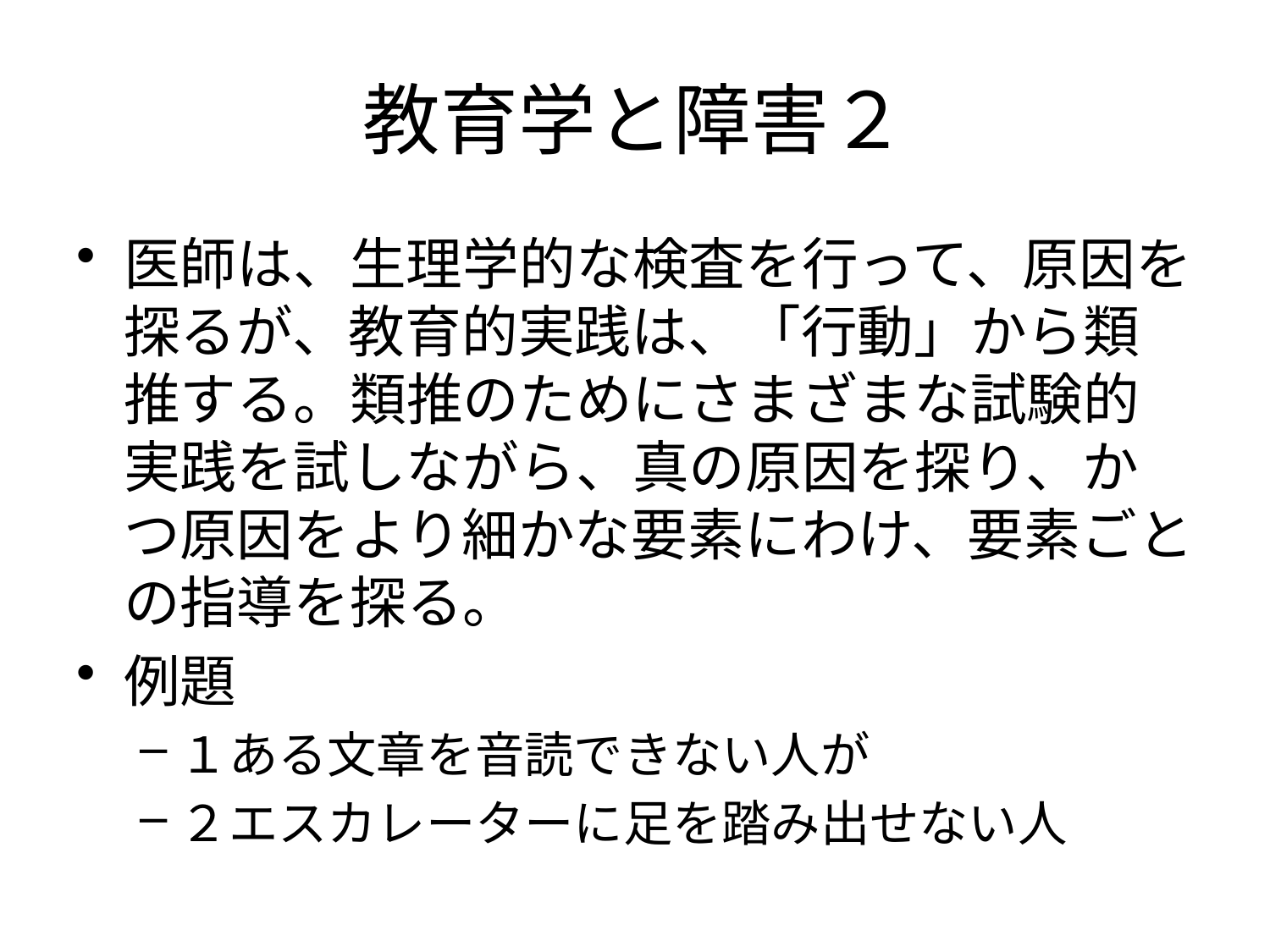

# 教育学と障害２
医師は、生理学的な検査を行って、原因を探るが、教育的実践は、「行動」から類推する。類推のためにさまざまな試験的実践を試しながら、真の原因を探り、かつ原因をより細かな要素にわけ、要素ごとの指導を探る。
例題
１ある文章を音読できない人が
２エスカレーターに足を踏み出せない人